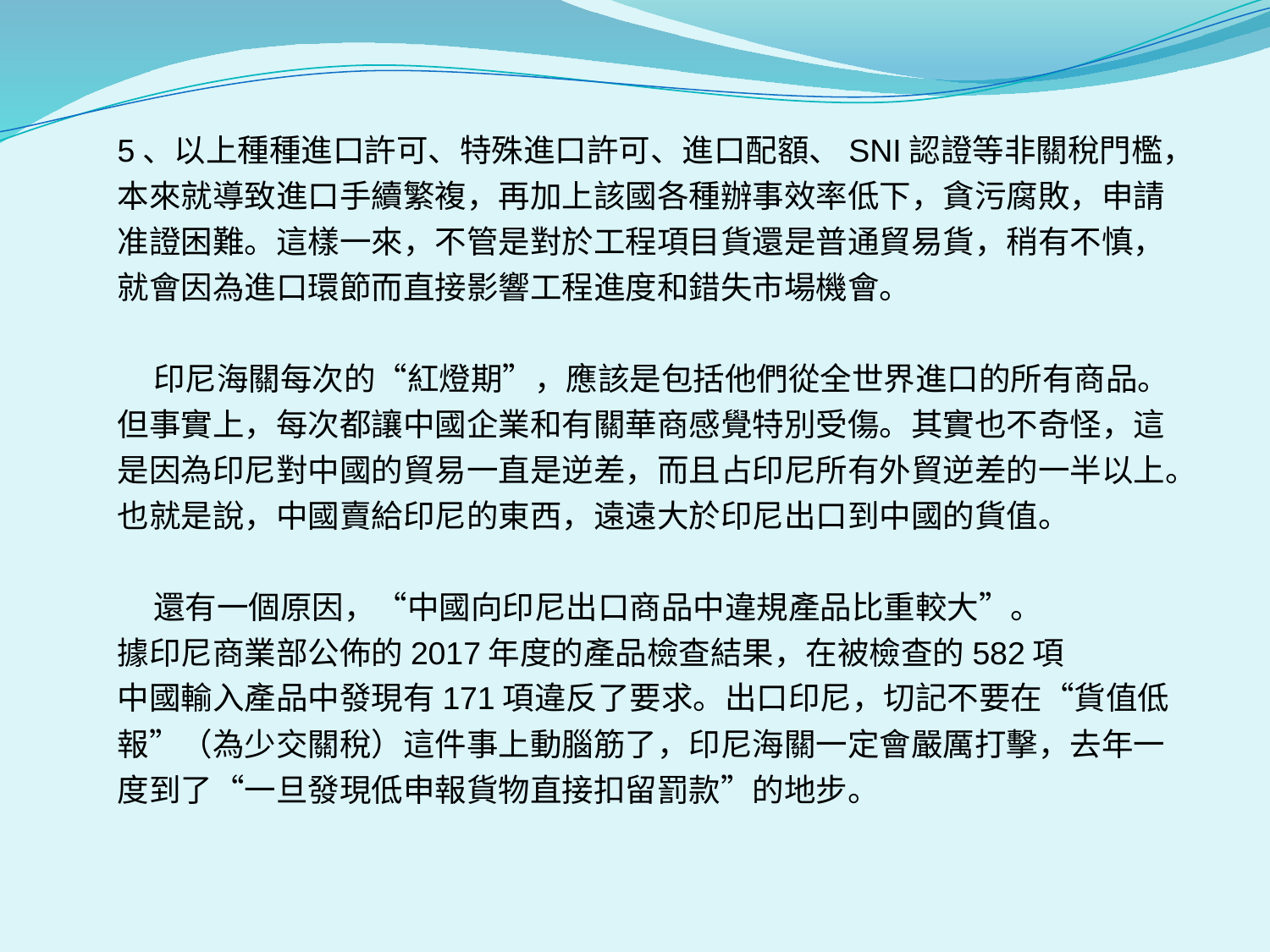

5、以上種種進口許可、特殊進口許可、進口配額、SNI認證等非關稅門檻，本來就導致進口手續繁複，再加上該國各種辦事效率低下，貪污腐敗，申請准證困難。這樣一來，不管是對於工程項目貨還是普通貿易貨，稍有不慎，就會因為進口環節而直接影響工程進度和錯失市場機會。

    印尼海關每次的“紅燈期”，應該是包括他們從全世界進口的所有商品。但事實上，每次都讓中國企業和有關華商感覺特別受傷。其實也不奇怪，這是因為印尼對中國的貿易一直是逆差，而且占印尼所有外貿逆差的一半以上。也就是說，中國賣給印尼的東西，遠遠大於印尼出口到中國的貨值。

    還有一個原因，“中國向印尼出口商品中違規產品比重較大”。
據印尼商業部公佈的2017年度的產品檢查結果，在被檢查的582項
中國輸入產品中發現有171項違反了要求。出口印尼，切記不要在“貨值低報”（為少交關稅）這件事上動腦筋了，印尼海關一定會嚴厲打擊，去年一度到了“一旦發現低申報貨物直接扣留罰款”的地步。